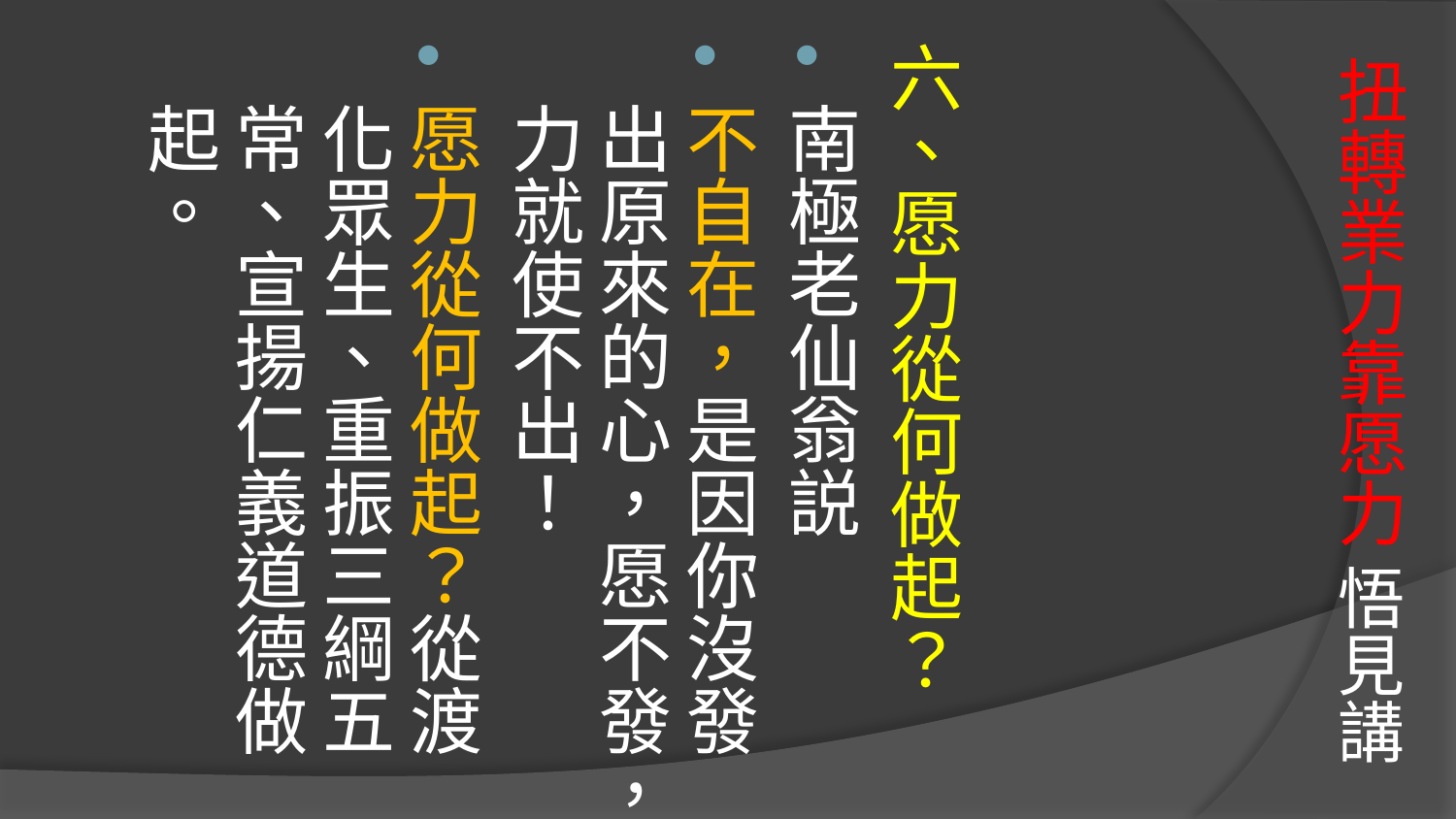

六、愿力從何做起？
南極老仙翁説
不自在，是因你沒發出原來的心，愿不發，力就使不出！
愿力從何做起？從渡化眾生、重振三綱五常、宣揚仁義道德做起。

# 扭轉業力靠愿力 悟見講